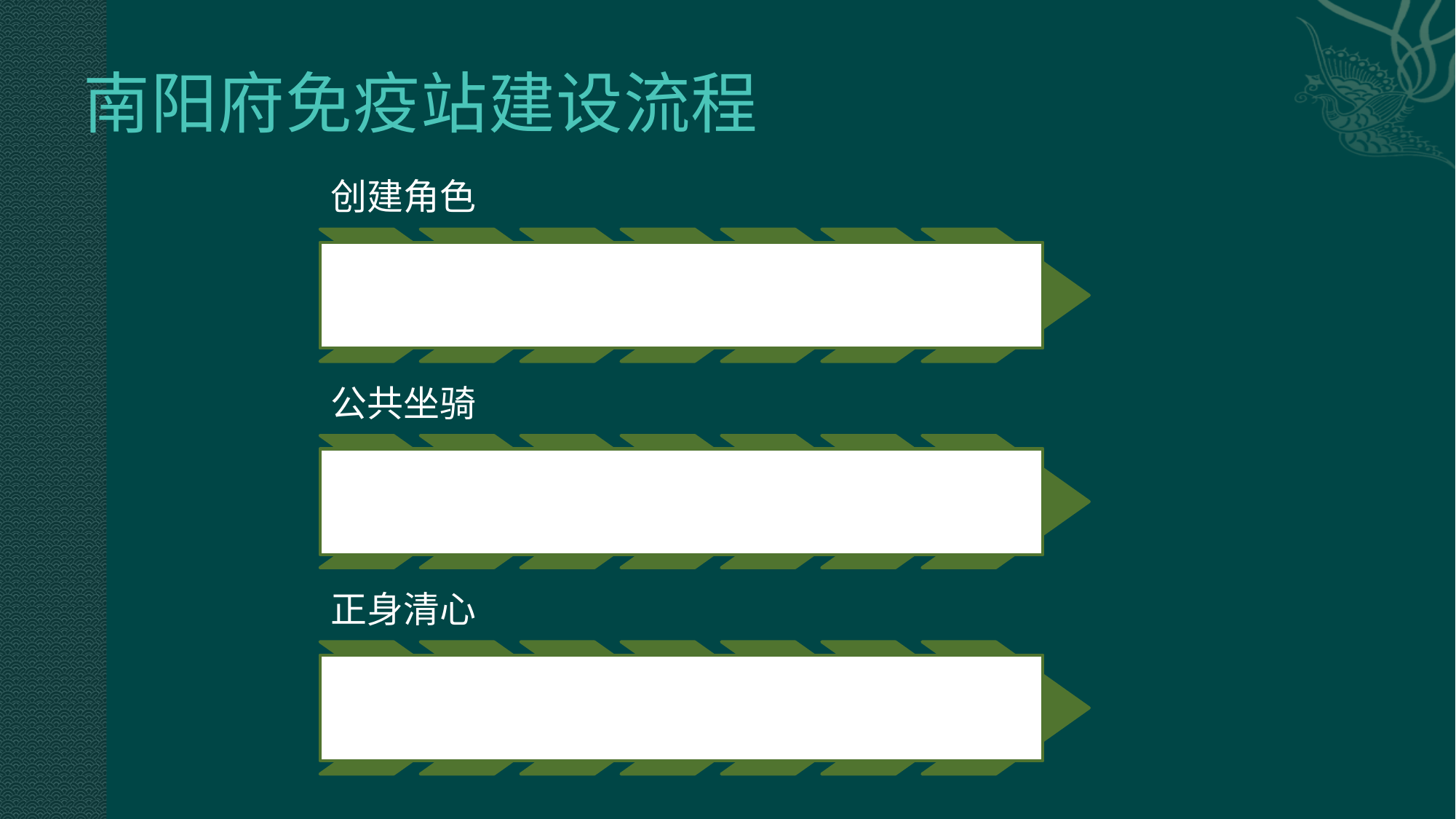

# 南阳府免疫站建设流程
创建角色
创建11个角色，并提升等级至59级。
公共坐骑
完成公共坐骑任务，每个角色6个。
正身清心
提升坐骑等级至75级，学习三级正身清心。